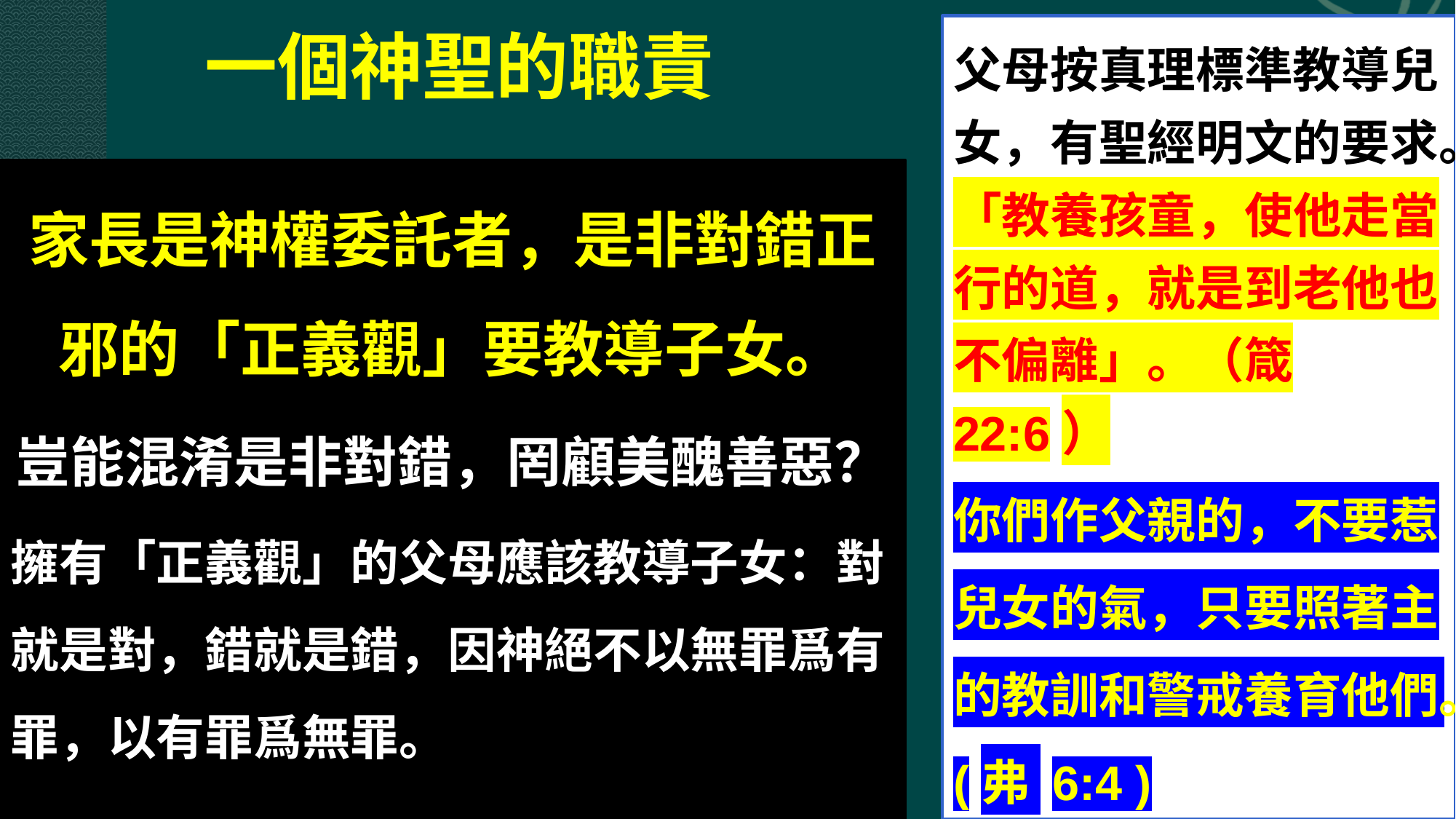

#
一個神聖的職責
父母按真理標準教導兒女，有聖經明文的要求。
「教養孩童，使他走當行的道，就是到老他也不偏離」。（箴22:6）
你們作父親的，不要惹兒女的氣，只要照著主的教訓和警戒養育他們。(弗 6:4 )
家長是神權委託者，是非對錯正邪的「正義觀」要教導子女。
豈能混淆是非對錯，罔顧美醜善惡？
擁有「正義觀」的父母應該教導子女：對就是對，錯就是錯，因神絕不以無罪爲有罪，以有罪爲無罪。